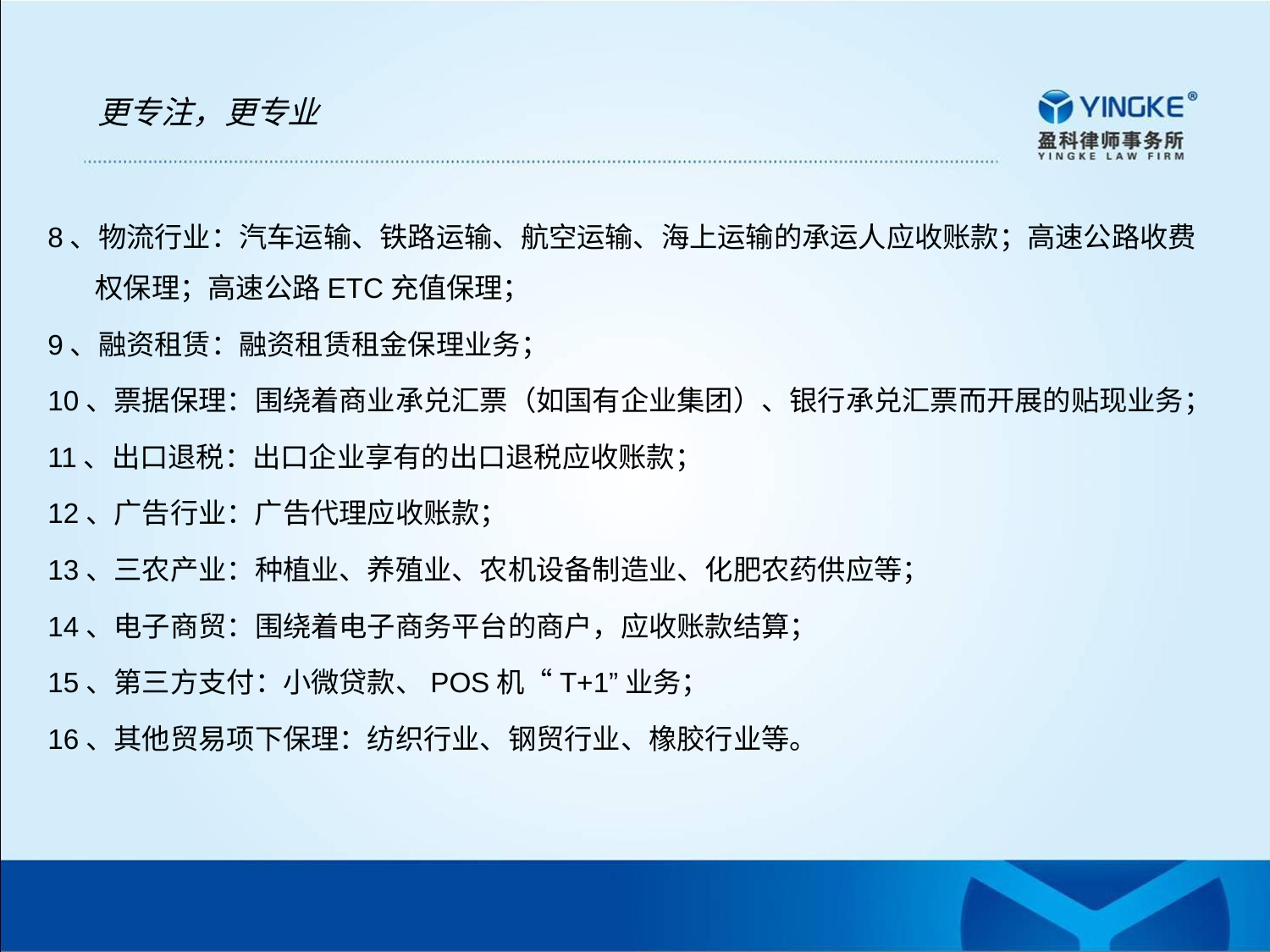

更专注，更专业
8、物流行业：汽车运输、铁路运输、航空运输、海上运输的承运人应收账款；高速公路收费权保理；高速公路ETC充值保理；
9、融资租赁：融资租赁租金保理业务；
10、票据保理：围绕着商业承兑汇票（如国有企业集团）、银行承兑汇票而开展的贴现业务；
11、出口退税：出口企业享有的出口退税应收账款；
12、广告行业：广告代理应收账款；
13、三农产业：种植业、养殖业、农机设备制造业、化肥农药供应等；
14、电子商贸：围绕着电子商务平台的商户，应收账款结算；
15、第三方支付：小微贷款、POS机“T+1”业务；
16、其他贸易项下保理：纺织行业、钢贸行业、橡胶行业等。